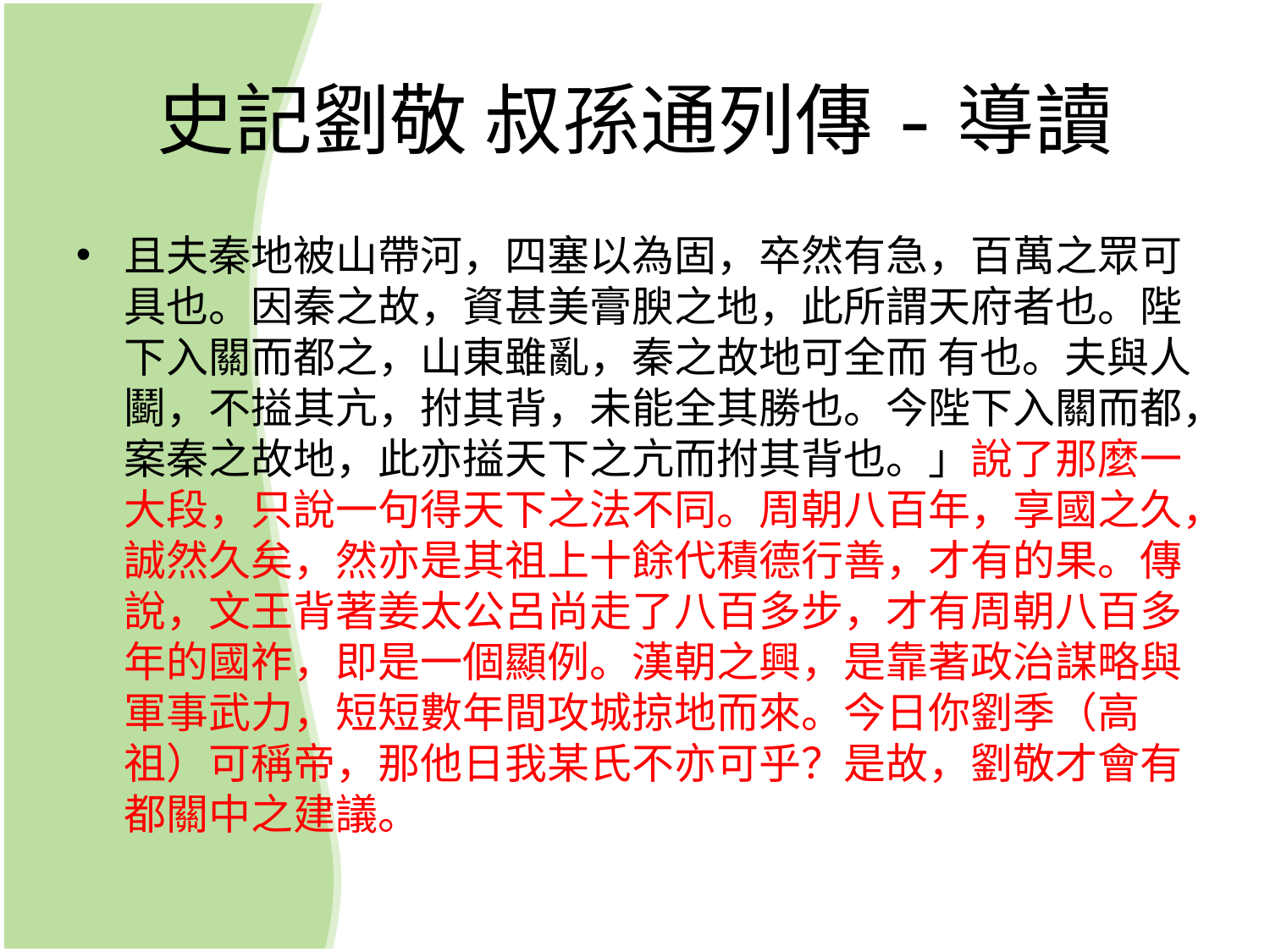

# 史記劉敬 叔孫通列傳-導讀
且夫秦地被山帶河，四塞以為固，卒然有急，百萬之眾可具也。因秦之故，資甚美膏腴之地，此所謂天府者也。陛下入關而都之，山東雖亂，秦之故地可全而 有也。夫與人鬬，不搤其亢，拊其背，未能全其勝也。今陛下入關而都，案秦之故地，此亦搤天下之亢而拊其背也。」說了那麼一大段，只說一句得天下之法不同。周朝八百年，享國之久，誠然久矣，然亦是其祖上十餘代積德行善，才有的果。傳說，文王背著姜太公呂尚走了八百多步，才有周朝八百多年的國祚，即是一個顯例。漢朝之興，是靠著政治謀略與軍事武力，短短數年間攻城掠地而來。今日你劉季（高祖）可稱帝，那他日我某氏不亦可乎？是故，劉敬才會有都關中之建議。